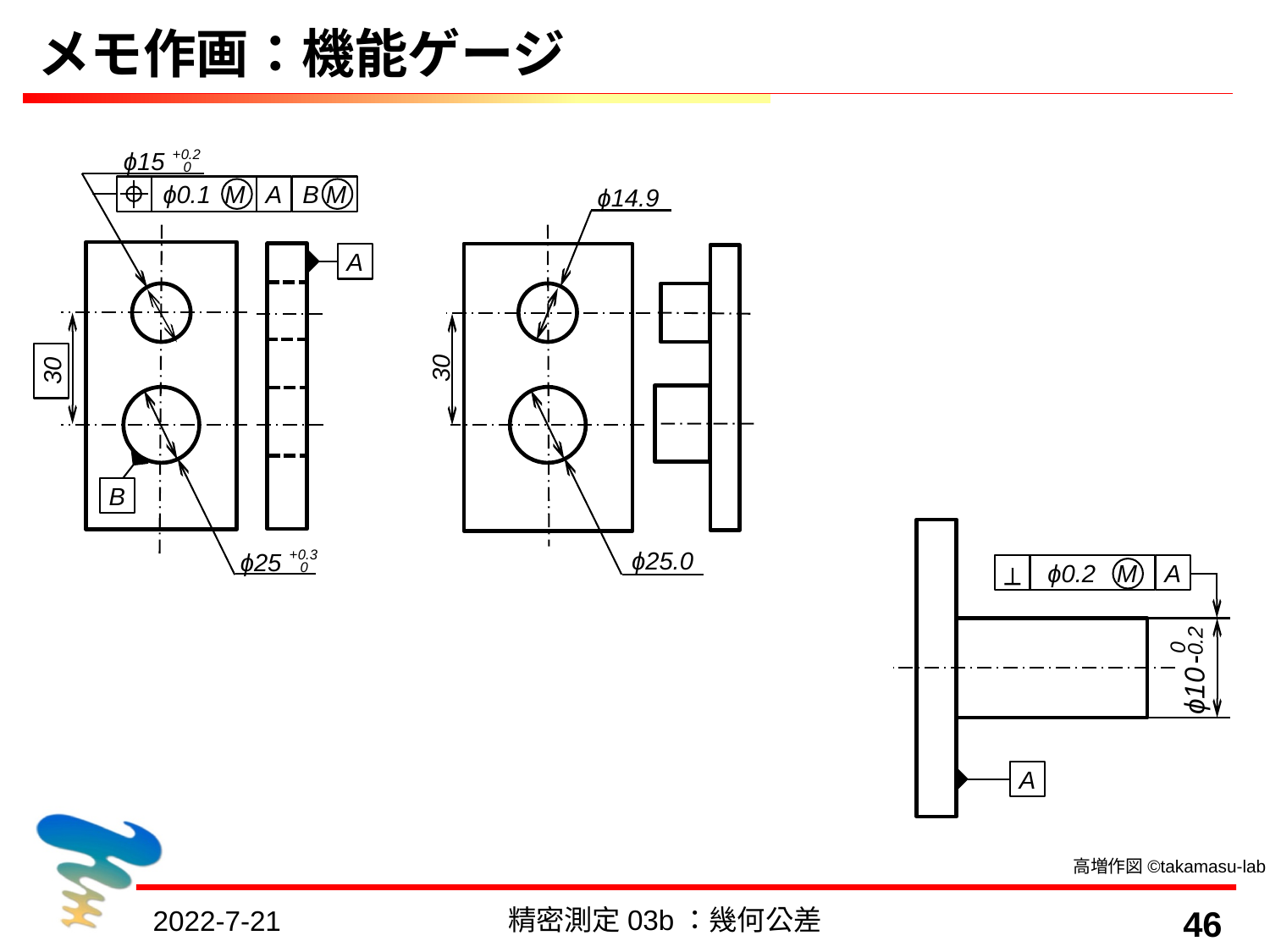

# メモ作画：機能ゲージ
ϕ15
+ 0.2
 0

ϕ0.1  M
A
B M

A

30

B
ϕ25
+ 0.3
 0
ϕ14.9

30

ϕ25.0
⊥
ϕ0.2   M
A

 0
  −0.2
ϕ10

A
高増作図©takamasu-lab
精密測定03b：幾何公差
46
2022-7-21